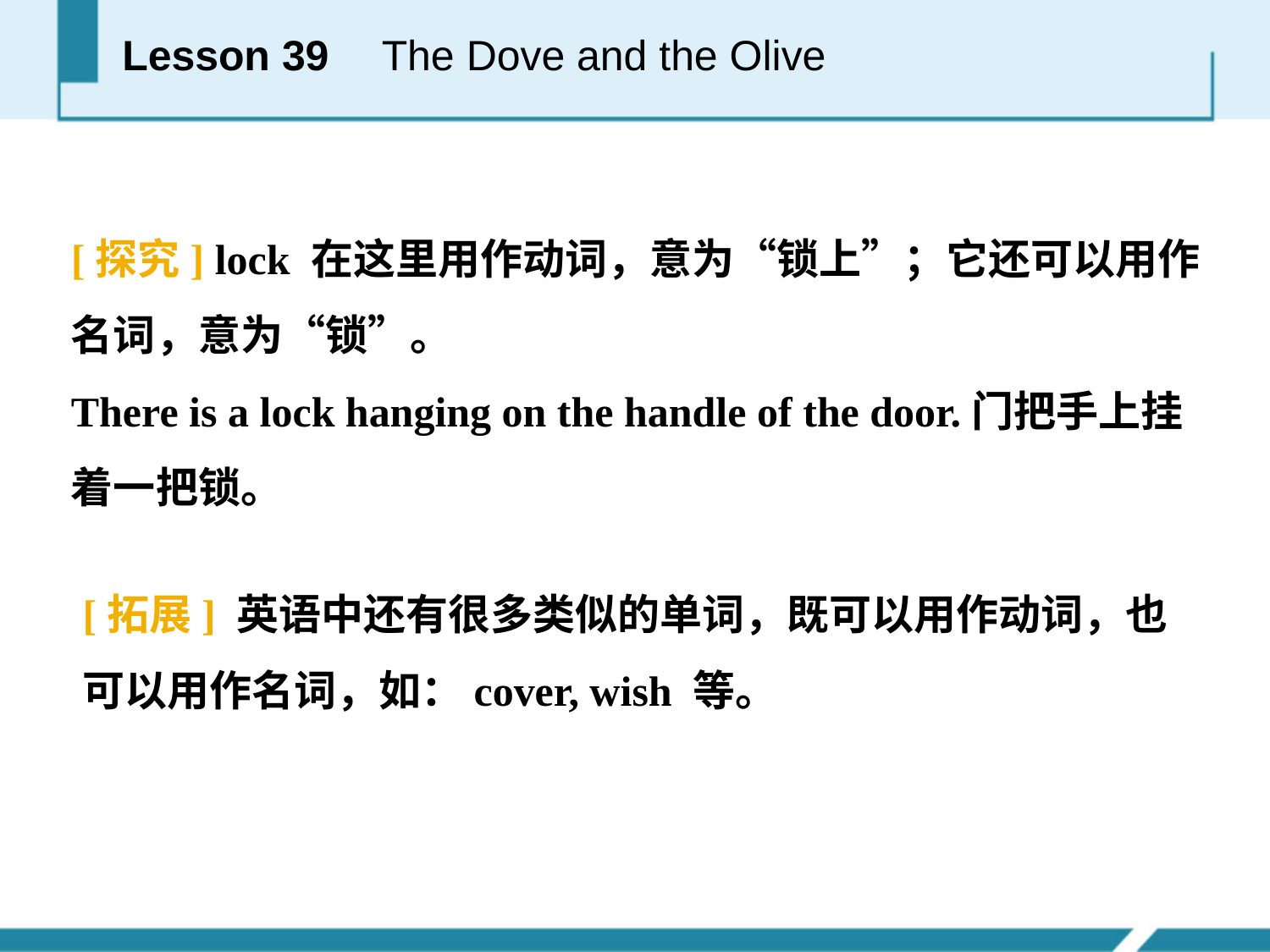

Lesson 39 　The Dove and the Olive

[探究] lock 在这里用作动词，意为“锁上”；它还可以用作名词，意为“锁”。
There is a lock hanging on the handle of the door.门把手上挂着一把锁。

[拓展] 英语中还有很多类似的单词，既可以用作动词，也可以用作名词，如：cover, wish 等。